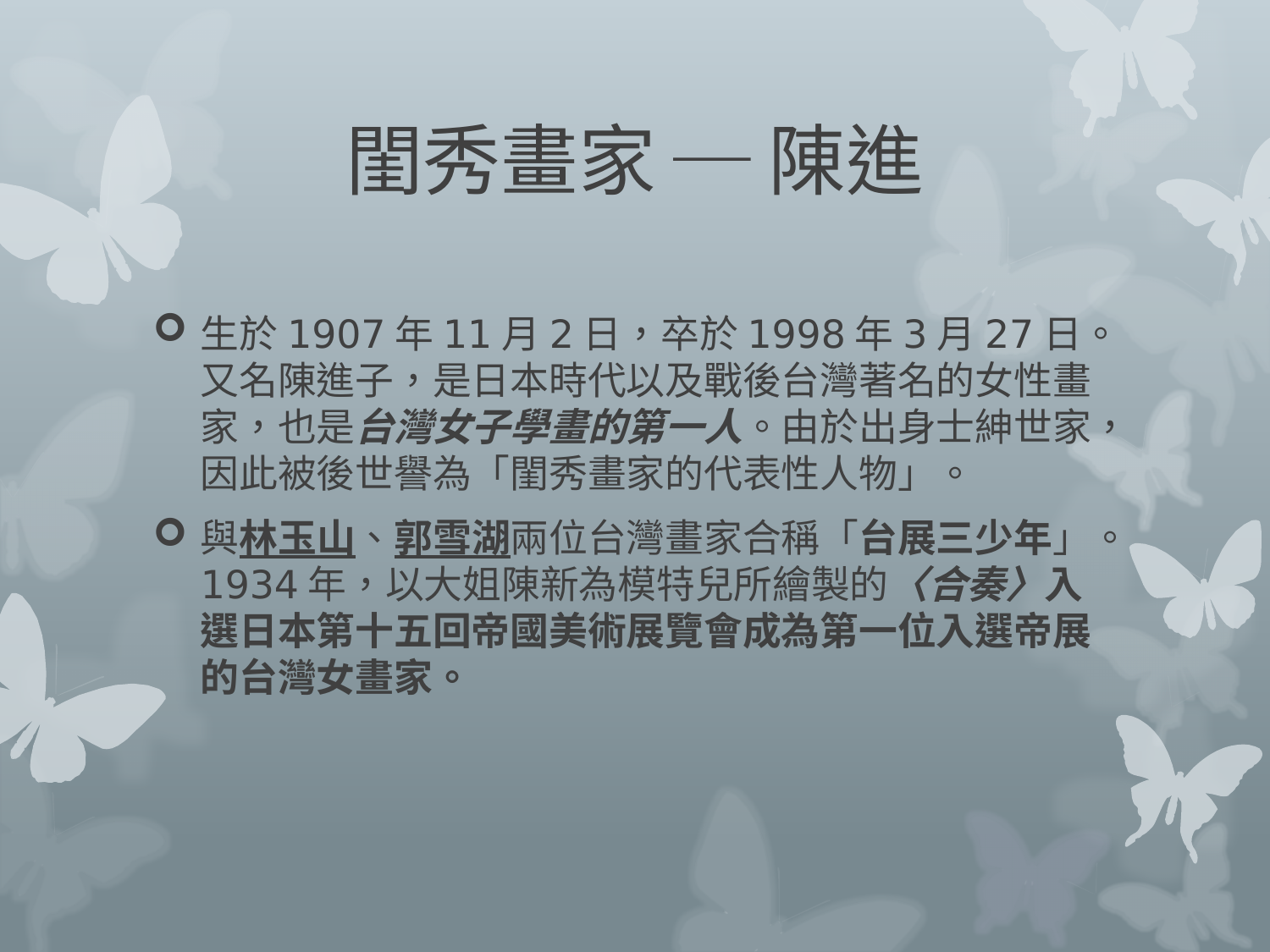

# 閨秀畫家 ─ 陳進
生於1907年11月2日，卒於1998年3月27日。又名陳進子，是日本時代以及戰後台灣著名的女性畫家，也是台灣女子學畫的第一人。由於出身士紳世家，因此被後世譽為「閨秀畫家的代表性人物」。
與林玉山、郭雪湖兩位台灣畫家合稱「台展三少年」。1934年，以大姐陳新為模特兒所繪製的〈合奏〉入選日本第十五回帝國美術展覽會成為第一位入選帝展的台灣女畫家。